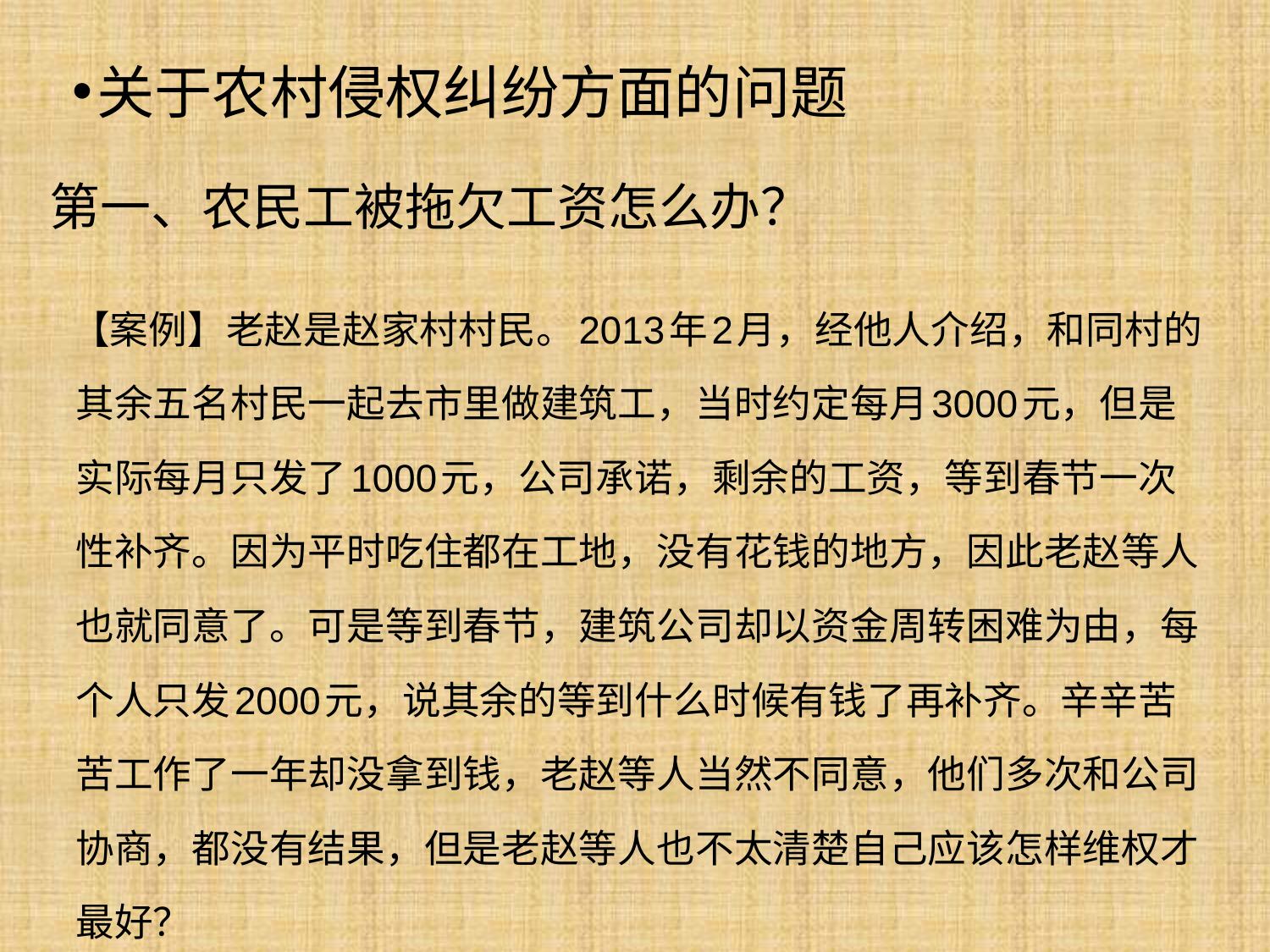

# 关于农村侵权纠纷方面的问题
 第一、农民工被拖欠工资怎么办？

    【案例】老赵是赵家村村民。2013年2月，经他人介绍，和同村的其余五名村民一起去市里做建筑工，当时约定每月3000元，但是实际每月只发了1000元，公司承诺，剩余的工资，等到春节一次性补齐。因为平时吃住都在工地，没有花钱的地方，因此老赵等人也就同意了。可是等到春节，建筑公司却以资金周转困难为由，每个人只发2000元，说其余的等到什么时候有钱了再补齐。辛辛苦苦工作了一年却没拿到钱，老赵等人当然不同意，他们多次和公司协商，都没有结果，但是老赵等人也不太清楚自己应该怎样维权才最好？